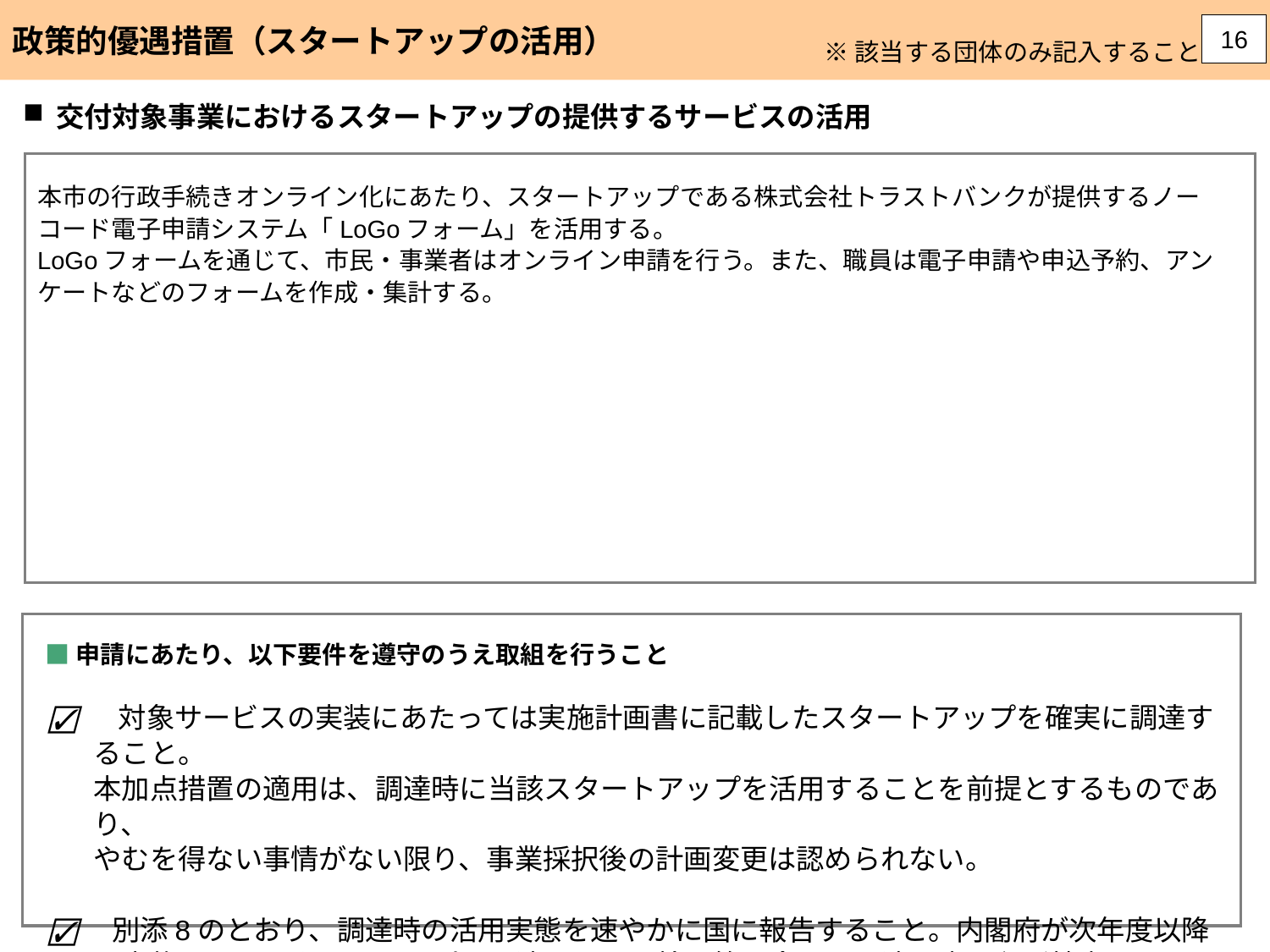

政策的優遇措置（スタートアップの活用）
16
※該当する団体のみ記入すること
交付対象事業におけるスタートアップの提供するサービスの活用

本市の行政手続きオンライン化にあたり、スタートアップである株式会社トラストバンクが提供するノーコード電子申請システム「LoGoフォーム」を活用する。
LoGoフォームを通じて、市民・事業者はオンライン申請を行う。また、職員は電子申請や申込予約、アンケートなどのフォームを作成・集計する。

遵守いただける場合は
□を☑に変更
してください
■申請にあたり、以下要件を遵守のうえ取組を行うこと
☑ 　対象サービスの実装にあたっては実施計画書に記載したスタートアップを確実に調達すること。
本加点措置の適用は、調達時に当該スタートアップを活用することを前提とするものであり、
やむを得ない事情がない限り、事業採択後の計画変更は認められない。

☑　別添8のとおり、調達時の活用実態を速やかに国に報告すること。内閣府が次年度以降に実施する、スタートアップの調達に関する検証等も含めた関連調査に必ず協力すること。